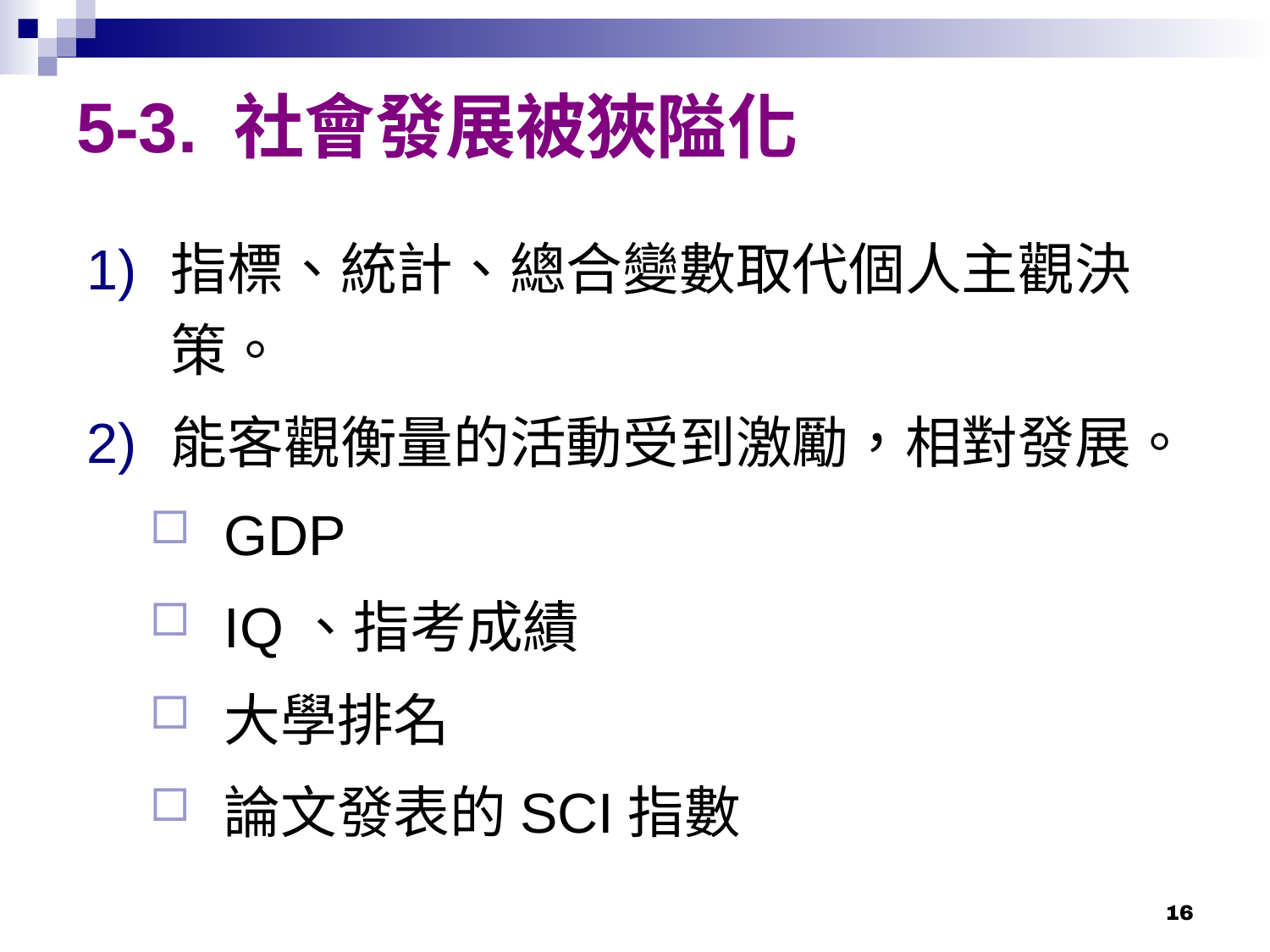

# 5-3. 社會發展被狹隘化
指標、統計、總合變數取代個人主觀決策。
能客觀衡量的活動受到激勵，相對發展。
GDP
IQ、指考成績
大學排名
論文發表的SCI指數

16